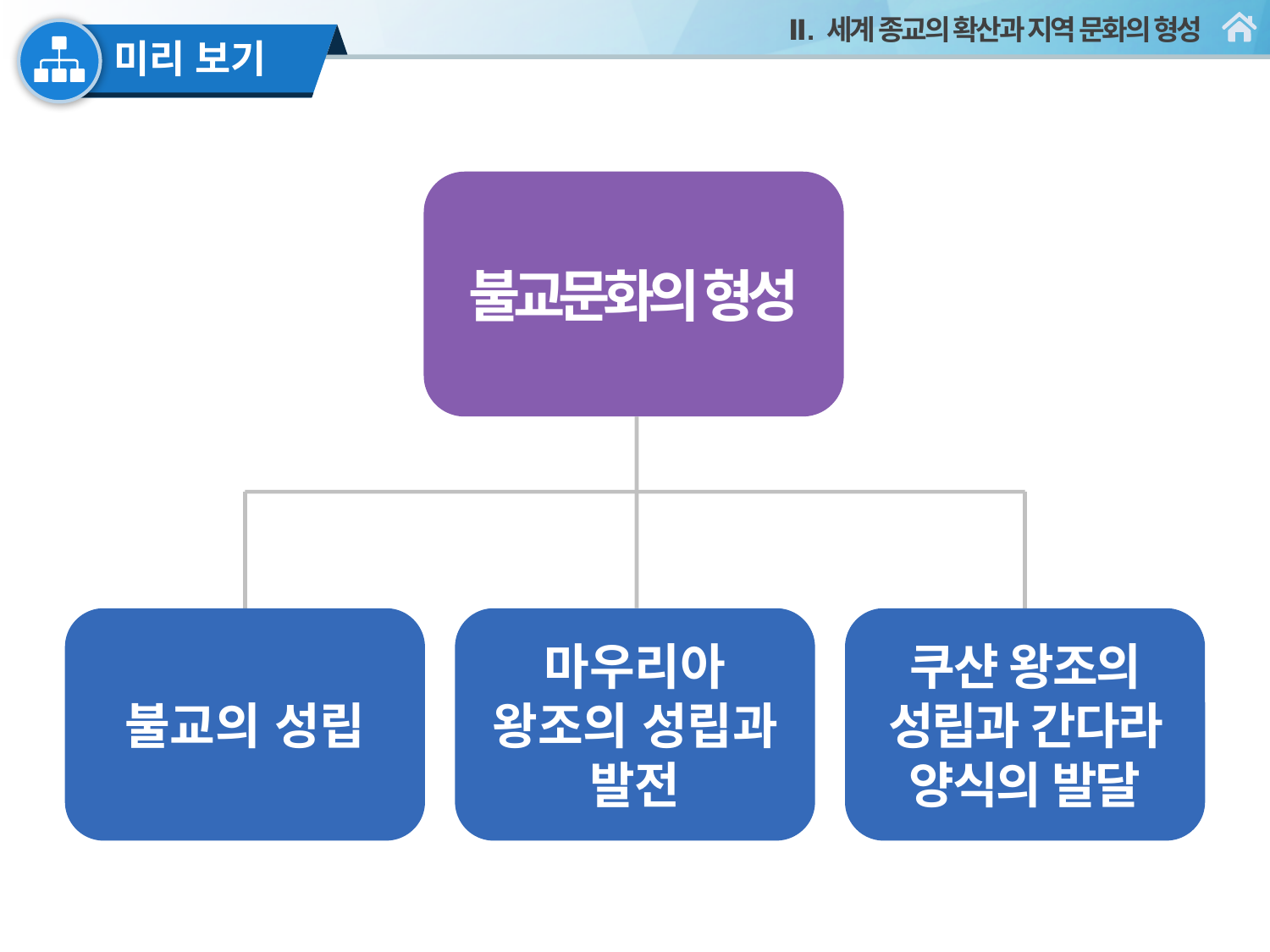

불교문화의 형성

불교의 성립
마우리아 왕조의 성립과 발전
쿠샨 왕조의 성립과 간다라 양식의 발달